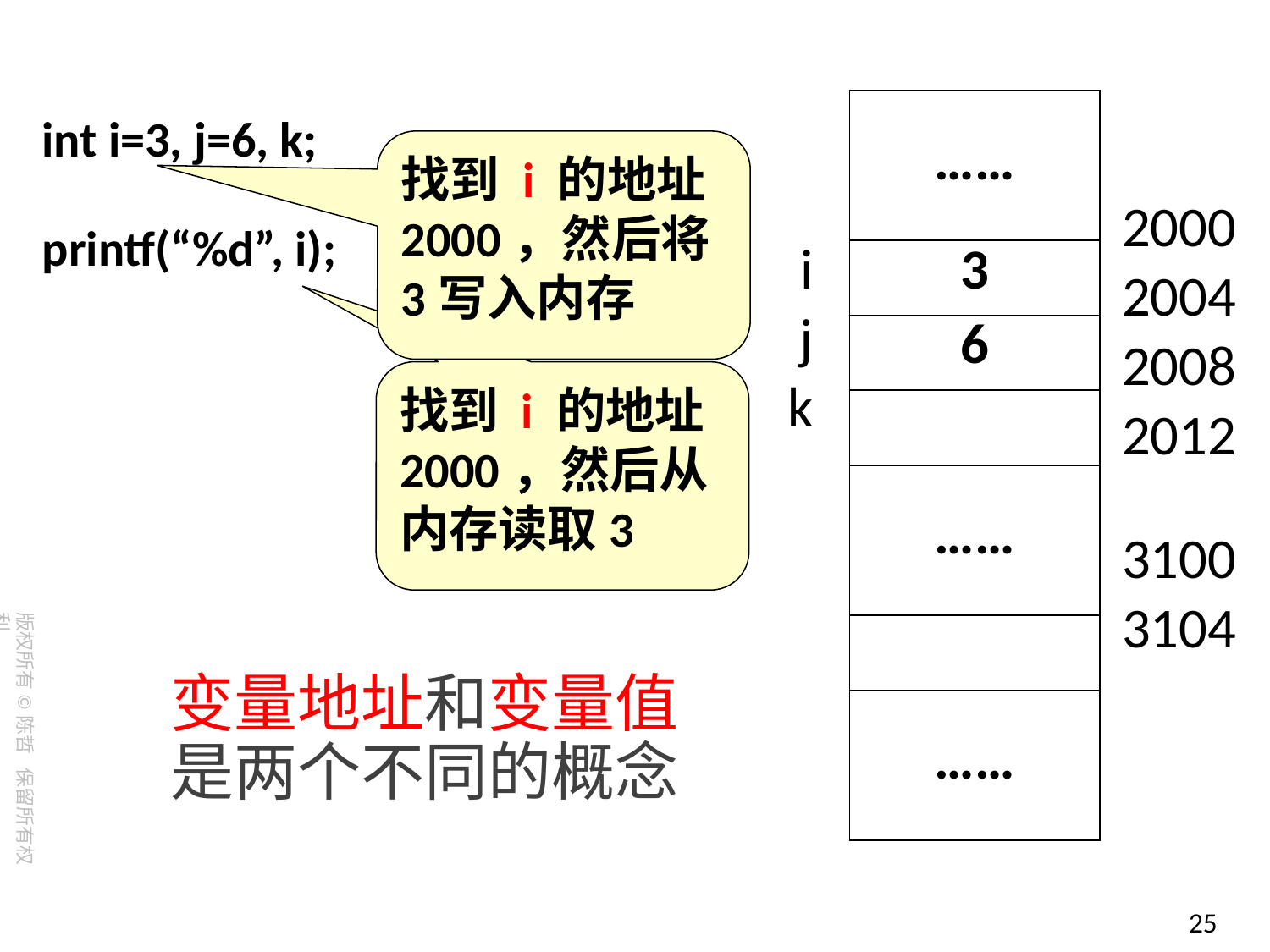

int i=3, j=6, k;
| …… |
| --- |
| 3 |
| 6 |
|  |
| …… |
|  |
| …… |
找到 i 的地址2000，然后将3写入内存
| 2000 |
| --- |
| 2004 |
| 2008 |
| 2012 |
|  |
| 3100 |
| 3104 |
printf(“%d”, i);
| i |
| --- |
| j |
| k |
|  |
|  |
|  |
找到 i 的地址2000，然后从内存读取3
变量地址和变量值是两个不同的概念
25